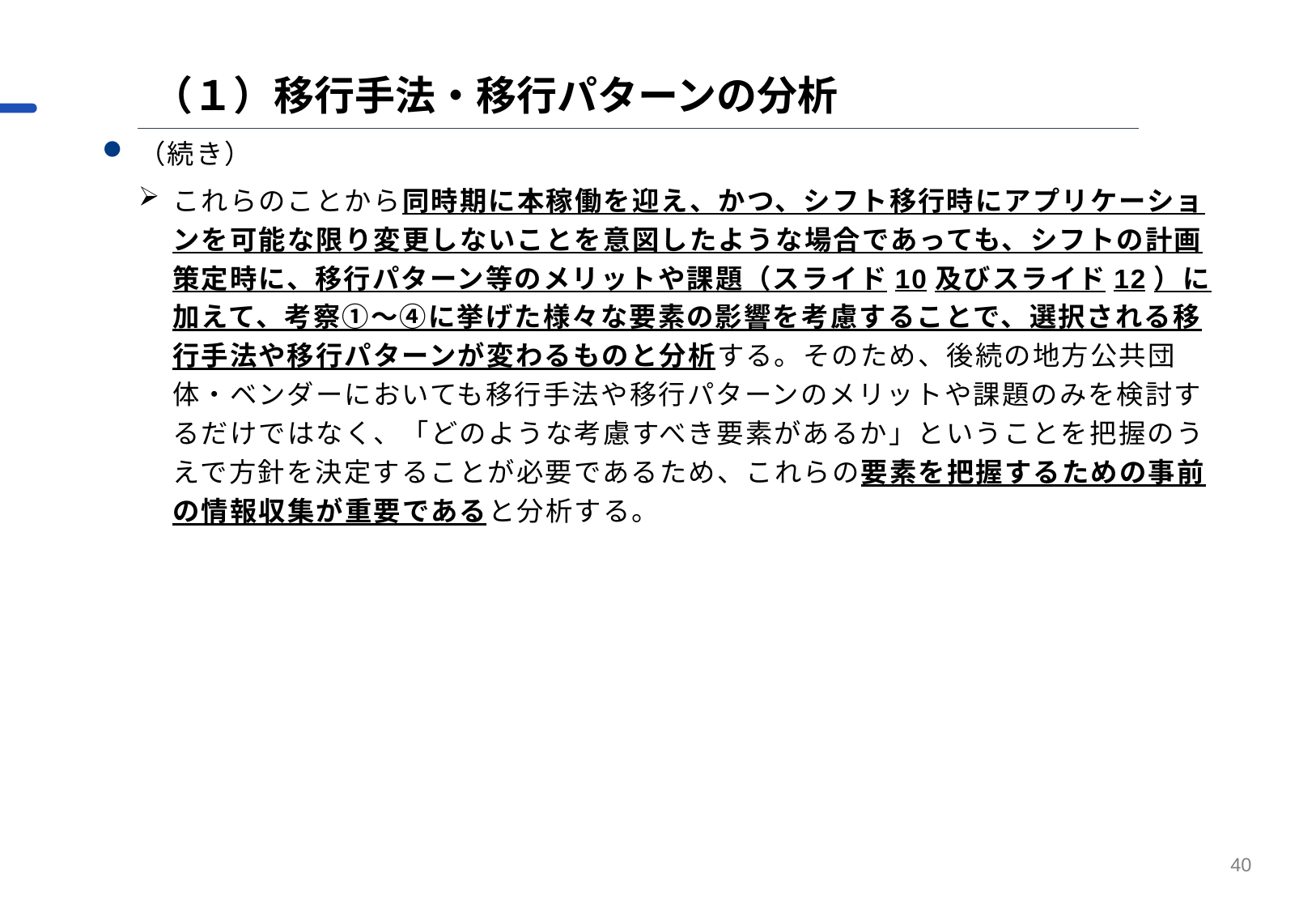

（１）移行手法・移行パターンの分析
（続き）
これらのことから同時期に本稼働を迎え、かつ、シフト移行時にアプリケーションを可能な限り変更しないことを意図したような場合であっても、シフトの計画策定時に、移行パターン等のメリットや課題（スライド10及びスライド12）に加えて、考察①～④に挙げた様々な要素の影響を考慮することで、選択される移行手法や移行パターンが変わるものと分析する。そのため、後続の地方公共団体・ベンダーにおいても移行手法や移行パターンのメリットや課題のみを検討するだけではなく、「どのような考慮すべき要素があるか」ということを把握のうえで方針を決定することが必要であるため、これらの要素を把握するための事前の情報収集が重要であると分析する。

40